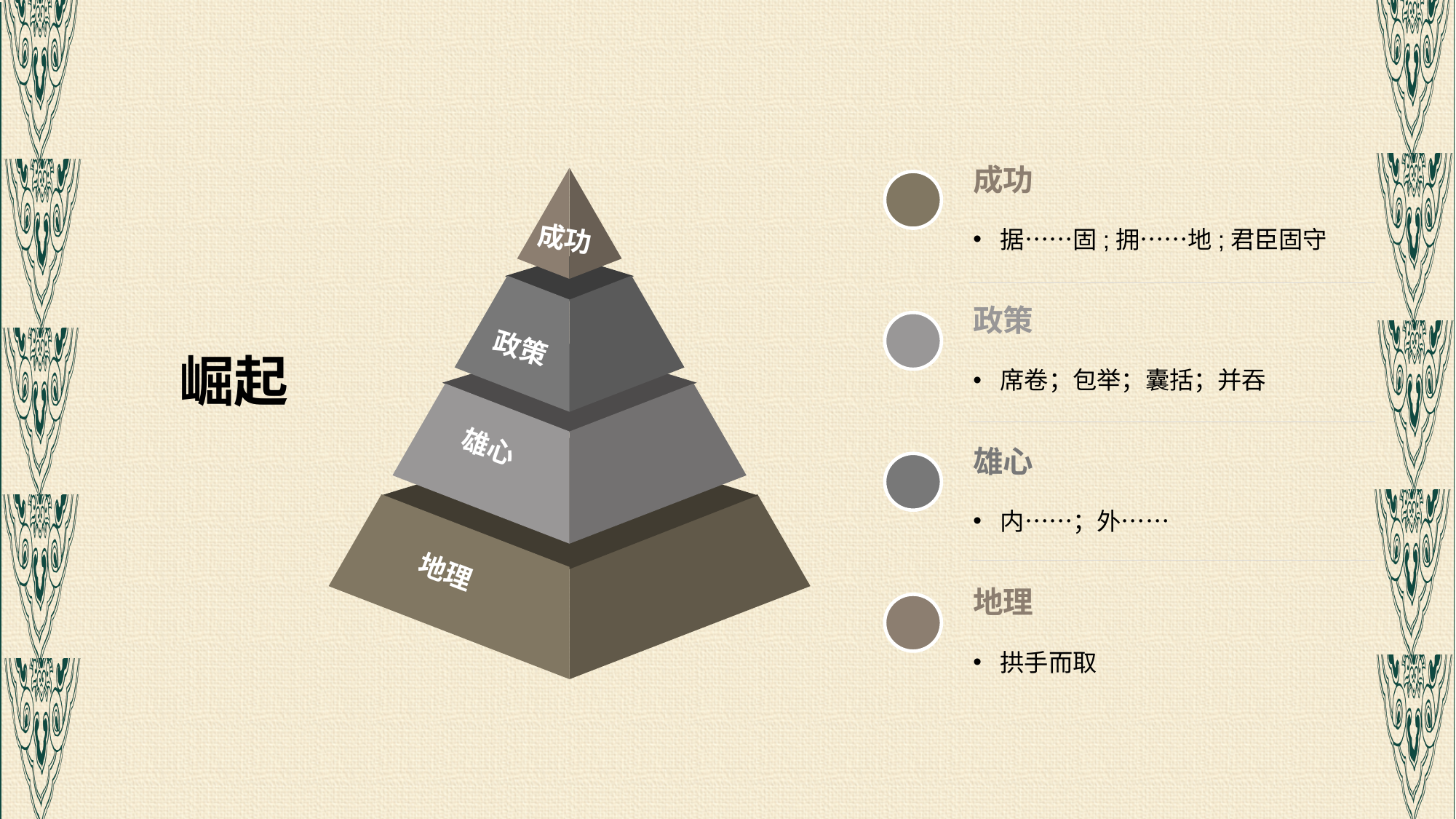

成功
据……固;拥……地;君臣固守

成功

政策

雄心

地理
政策
席卷；包举；囊括；并吞

崛起
雄心
内……；外……

地理
拱手而取